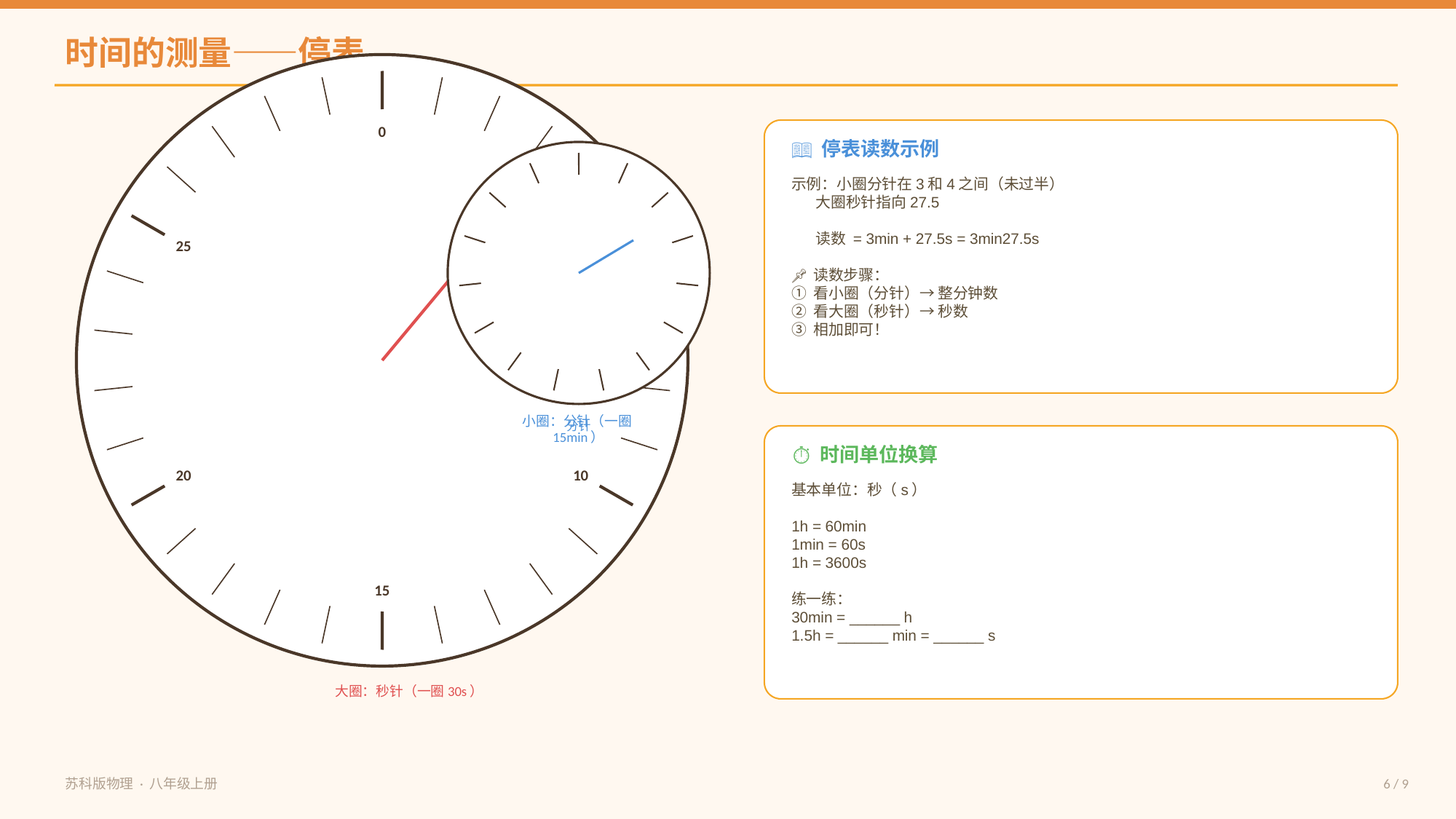

时间的测量——停表

0

📖 停表读数示例

示例：小圈分针在3和4之间（未过半）
      大圈秒针指向27.5

      读数 = 3min + 27.5s = 3min27.5s

📌 读数步骤：
① 看小圈（分针）→ 整分钟数
② 看大圈（秒针）→ 秒数
③ 相加即可！

25
5

小圈：分针（一圈15min）
分针

⏱ 时间单位换算

20
10
基本单位：秒（s）

1h = 60min
1min = 60s
1h = 3600s

练一练：
30min = ______ h
1.5h = ______ min = ______ s

15

大圈：秒针（一圈30s）
苏科版物理 · 八年级上册
6 / 9